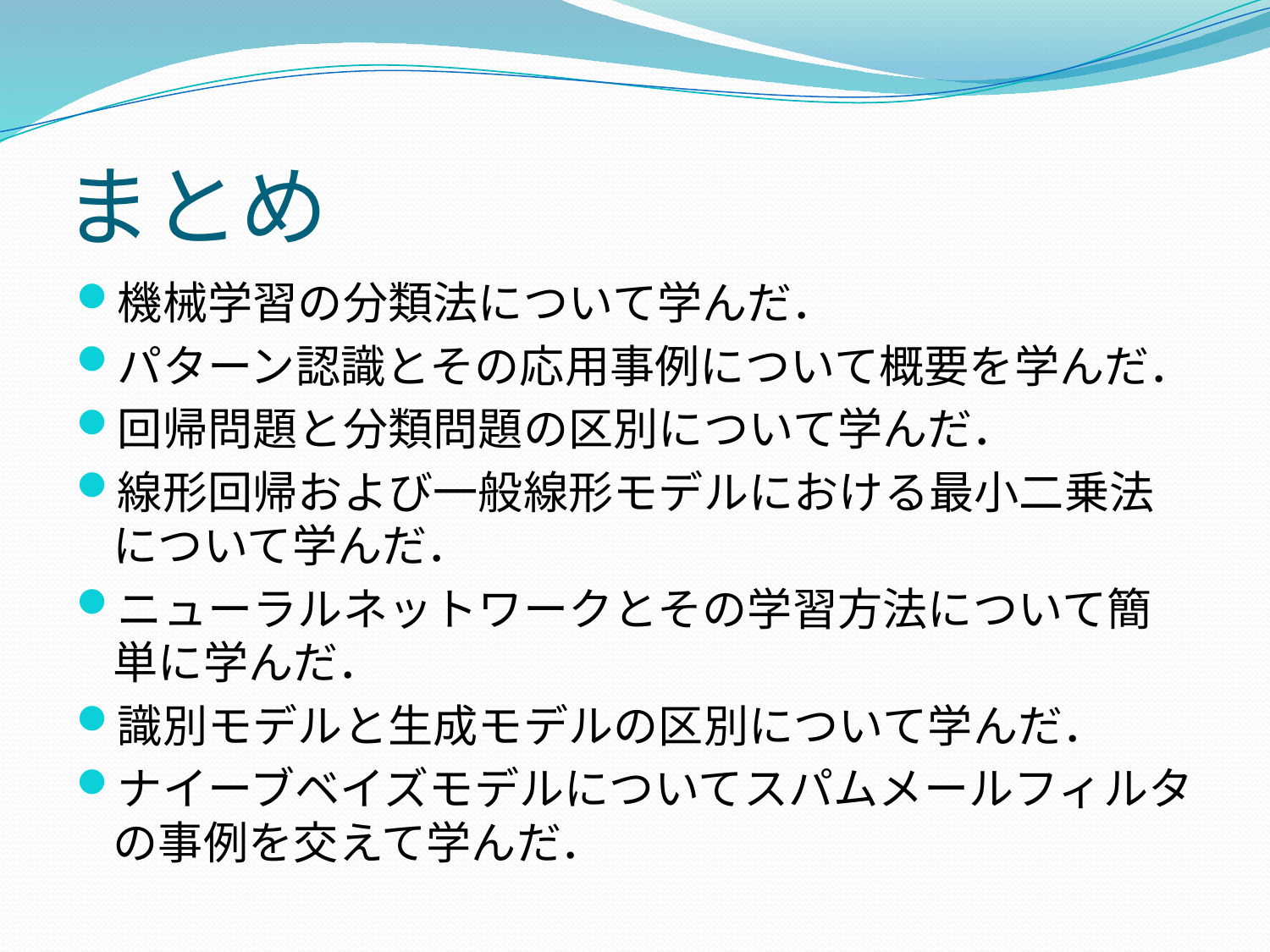

# まとめ
機械学習の分類法について学んだ．
パターン認識とその応用事例について概要を学んだ．
回帰問題と分類問題の区別について学んだ．
線形回帰および一般線形モデルにおける最小二乗法について学んだ．
ニューラルネットワークとその学習方法について簡単に学んだ．
識別モデルと生成モデルの区別について学んだ．
ナイーブベイズモデルについてスパムメールフィルタの事例を交えて学んだ．